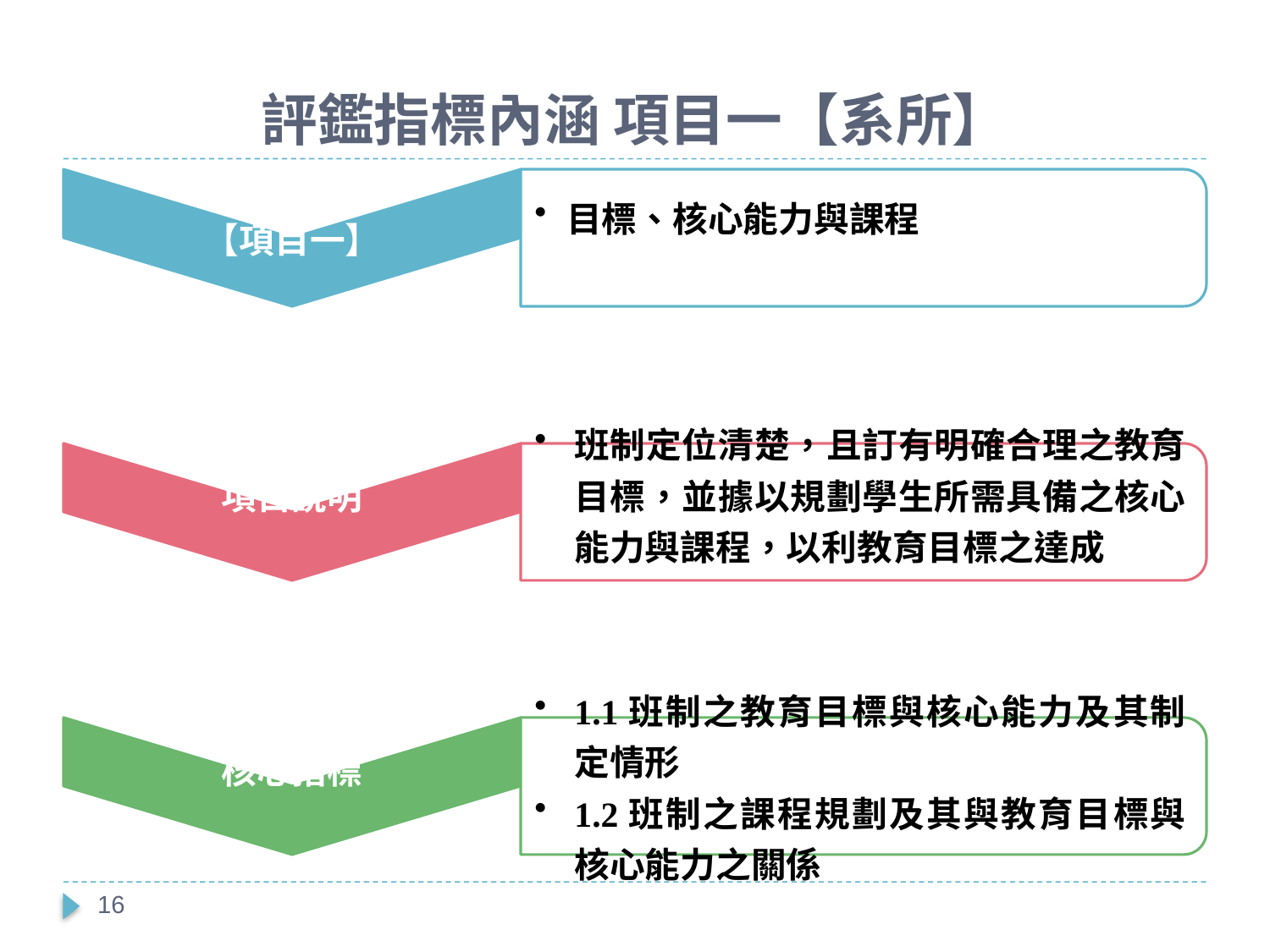

# 評鑑指標內涵 項目一【系所】
【項目一】
項目說明
核心指標
目標、核心能力與課程
班制定位清楚，且訂有明確合理之教育目標，並據以規劃學生所需具備之核心能力與課程，以利教育目標之達成
1.1班制之教育目標與核心能力及其制定情形
1.2班制之課程規劃及其與教育目標與核心能力之關係
16